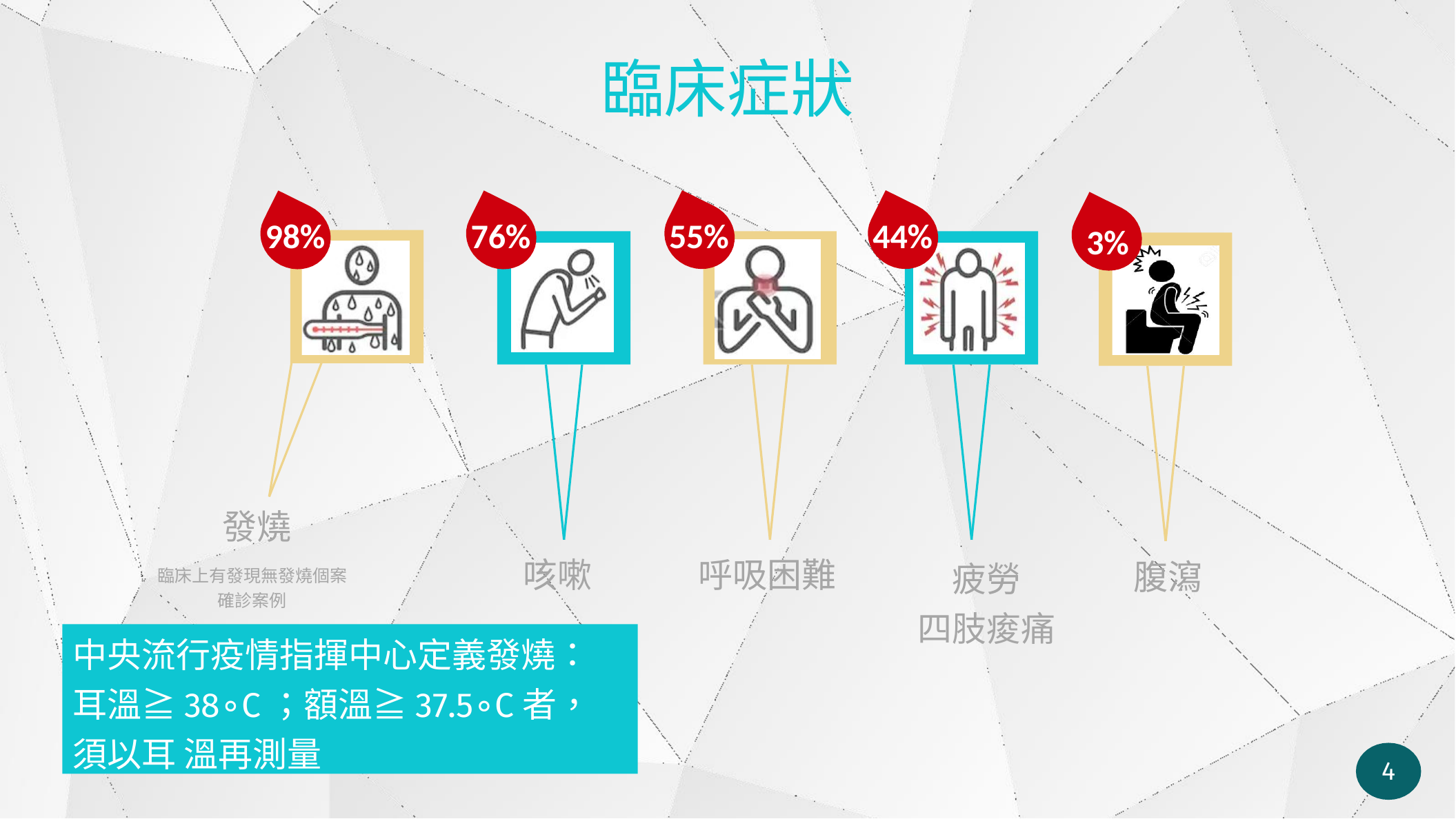

# 臨床症狀

55%
44%
98%
76%
3%
發燒
臨床上有發現無發燒個案 確診案例
疲勞
四肢痠痛
咳嗽
呼吸困難
腹瀉
中央流行疫情指揮中心定義發燒：  耳溫≧38∘C；額溫≧37.5∘C者，須以耳 溫再測量

4